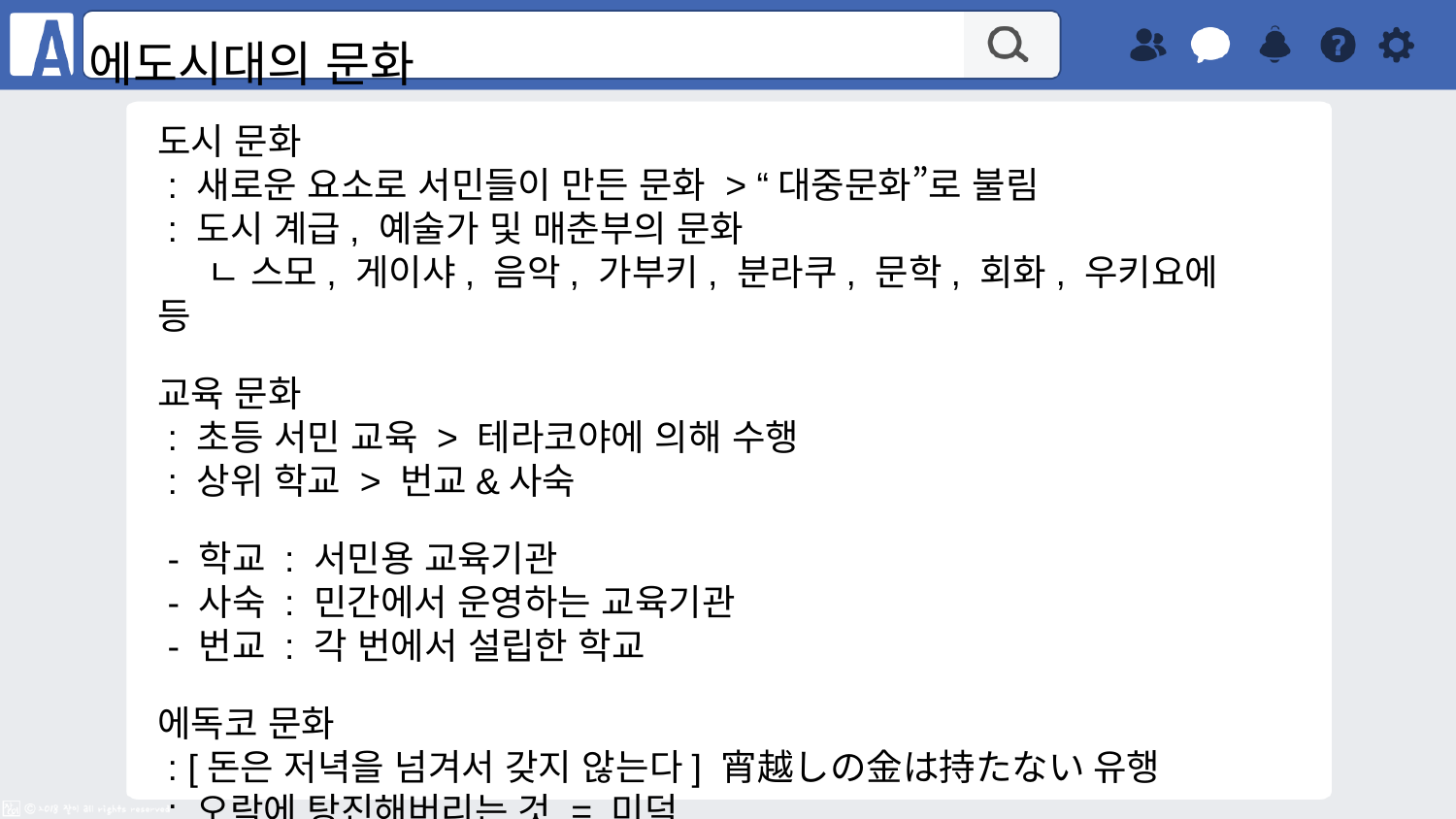

에도시대의 문화
도시 문화
 : 새로운 요소로 서민들이 만든 문화 > “대중문화”로 불림
 : 도시 계급, 예술가 및 매춘부의 문화
    ㄴ 스모, 게이샤, 음악, 가부키, 분라쿠, 문학, 회화, 우키요에 등

교육 문화
 : 초등 서민 교육 > 테라코야에 의해 수행
 : 상위 학교 > 번교&사숙

 - 학교 : 서민용 교육기관
 - 사숙 : 민간에서 운영하는 교육기관
 - 번교 : 각 번에서 설립한 학교

에독코 문화
 : [돈은 저녁을 넘겨서 갖지 않는다] 宵越しの金は持たない 유행
 : 오락에 탕진해버리는 것 = 미덕